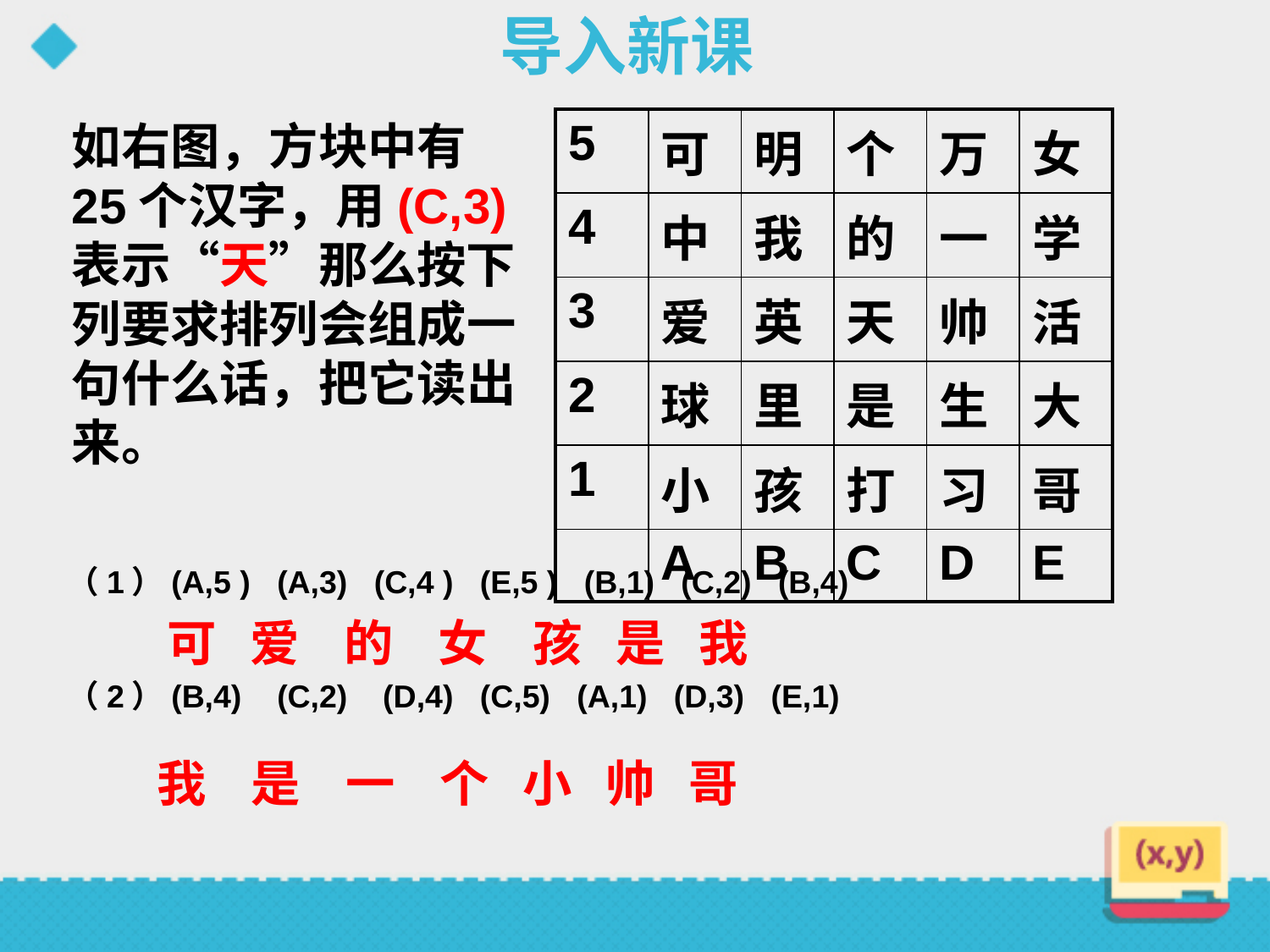

导入新课
如右图，方块中有25个汉字，用(C,3)表示“天”那么按下列要求排列会组成一句什么话，把它读出来。
| 5 | 可 | 明 | 个 | 万 | 女 |
| --- | --- | --- | --- | --- | --- |
| 4 | 中 | 我 | 的 | 一 | 学 |
| 3 | 爱 | 英 | 天 | 帅 | 活 |
| 2 | 球 | 里 | 是 | 生 | 大 |
| 1 | 小 | 孩 | 打 | 习 | 哥 |
|  | A | B | C | D | E |
（1）(A,5 )   (A,3)   (C,4 )   (E,5 )   (B,1)   (C,2)   (B,4)

（2）(B,4)    (C,2)    (D,4)   (C,5)   (A,1)   (D,3)   (E,1)
可   爱    的    女    孩   是   我
我    是    一    个   小   帅   哥